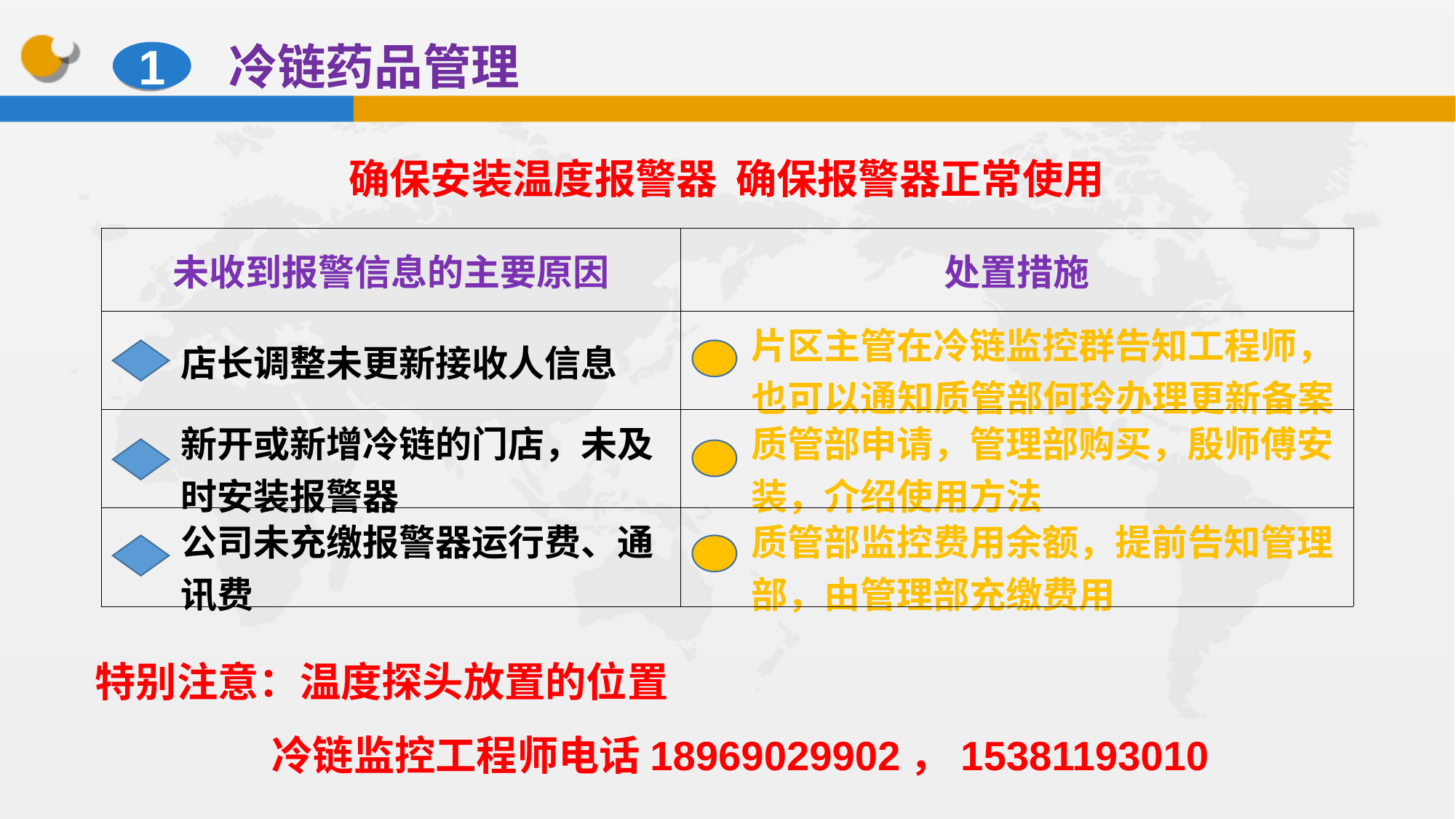

冷链药品管理
1
确保安装温度报警器  确保报警器正常使用
| 未收到报警信息的主要原因 | 处置措施 |
| --- | --- |
| 店长调整未更新接收人信息 | 片区主管在冷链监控群告知工程师， 也可以通知质管部何玲办理更新备案 |
| 新开或新增冷链的门店，未及 时安装报警器 | 质管部申请，管理部购买，殷师傅安 装，介绍使用方法 |
| 公司未充缴报警器运行费、通 讯费 | 质管部监控费用余额，提前告知管理 部，由管理部充缴费用 |

34%

特别注意：温度探头放置的位置
                  冷链监控工程师电话18969029902，15381193010